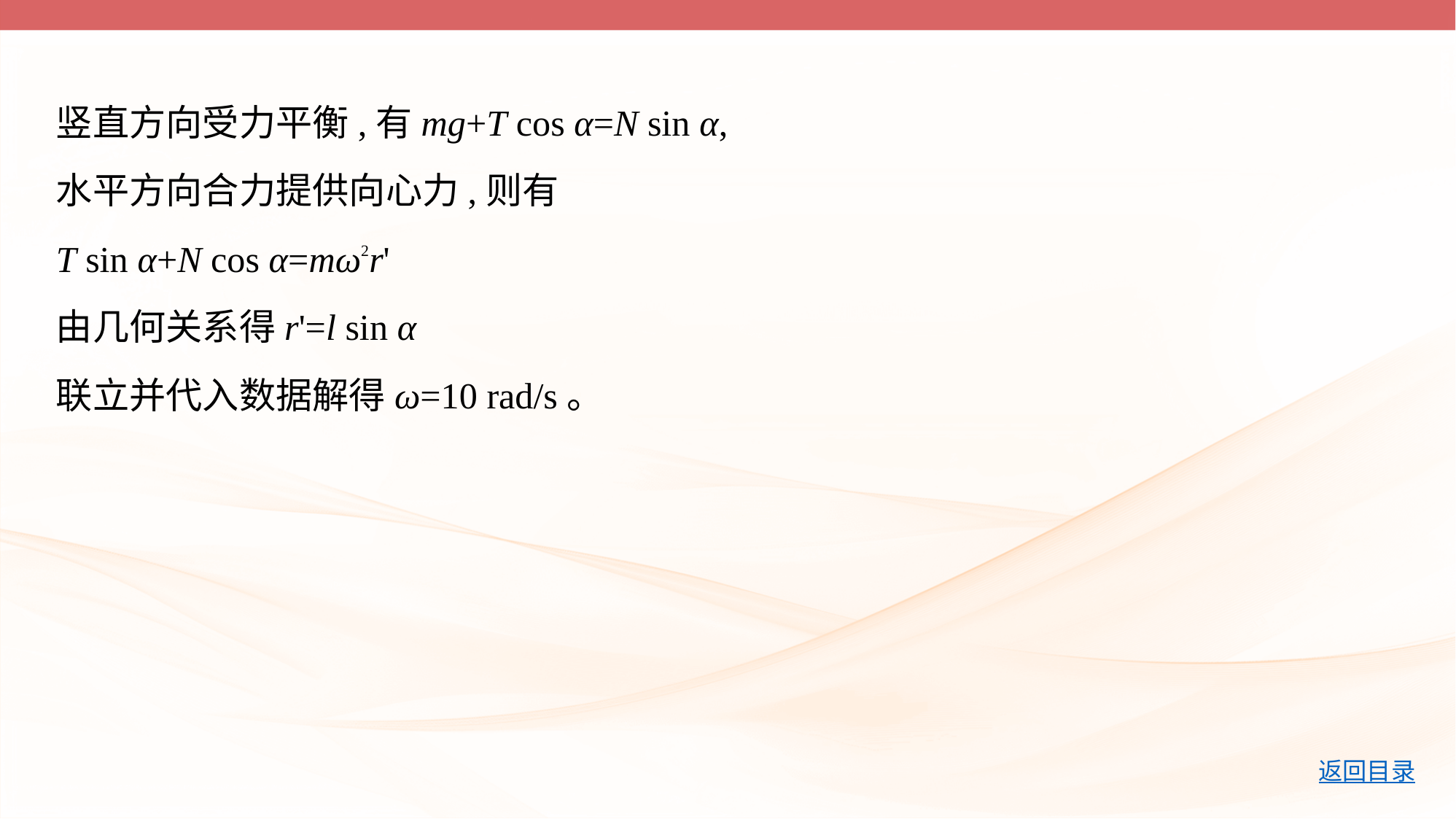

竖直方向受力平衡,有mg+T cos α=N sin α,
水平方向合力提供向心力,则有
T sin α+N cos α=mω2r'
由几何关系得r'=l sin α
联立并代入数据解得ω=10 rad/s。